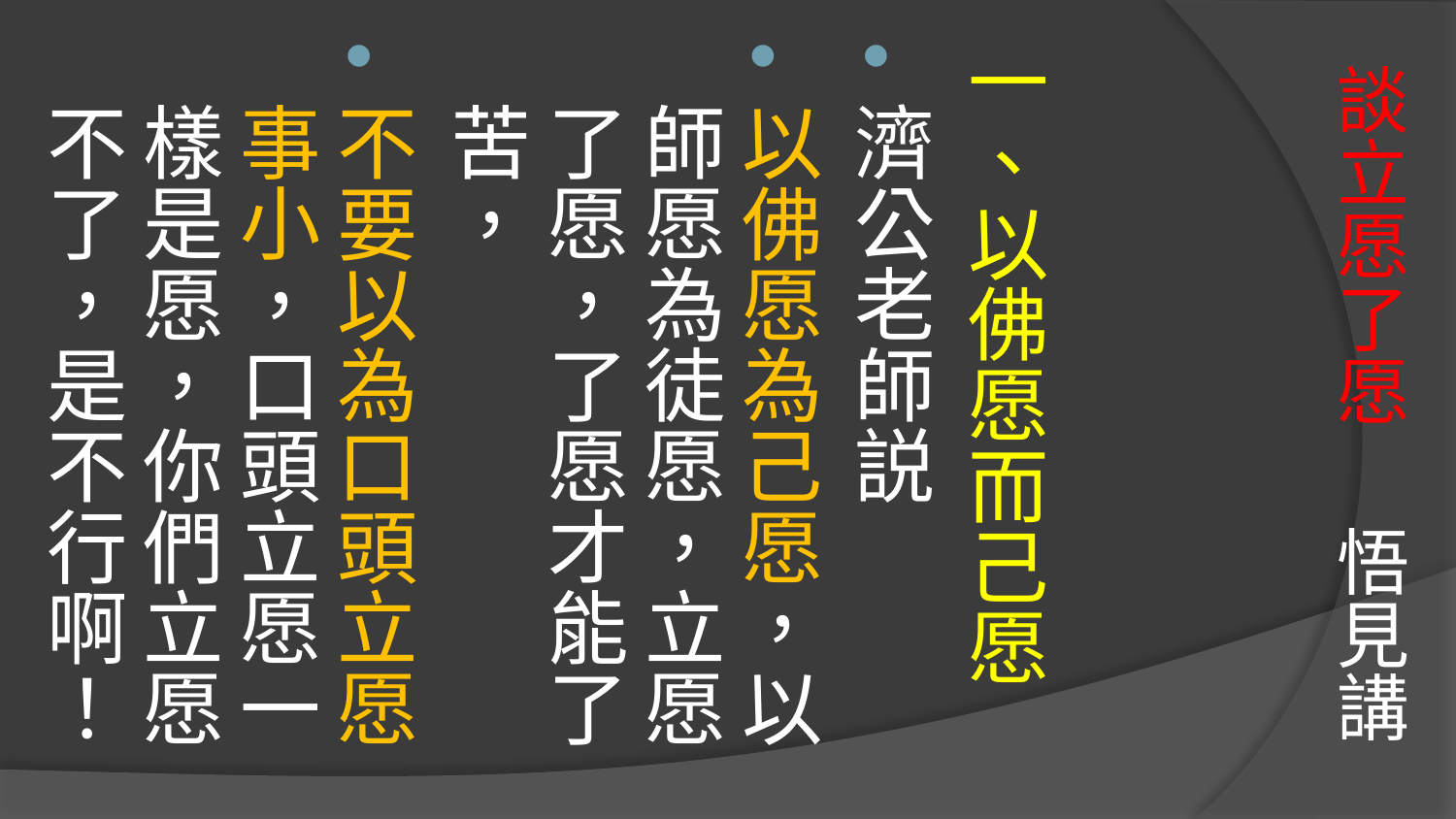

# 談立愿了愿      悟見講
一、以佛愿而己愿
濟公老師説
以佛愿為己愿，以師愿為徒愿，立愿了愿，了愿才能了苦，
不要以為口頭立愿事小，口頭立愿一樣是愿，你們立愿不了，是不行啊！